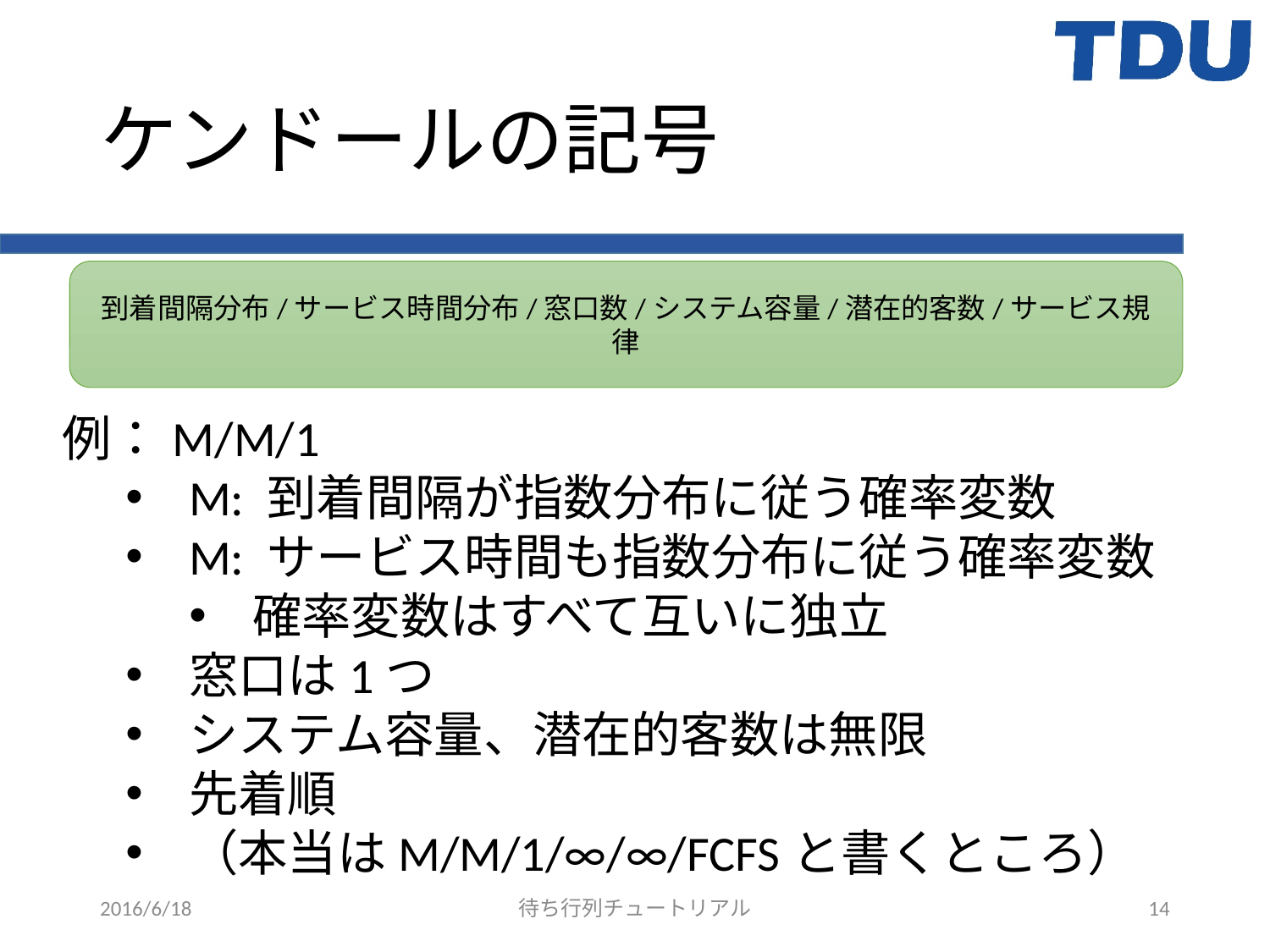

# ケンドールの記号
到着間隔分布/サービス時間分布/窓口数/システム容量/潜在的客数/サービス規律
例：M/M/1
M: 到着間隔が指数分布に従う確率変数
M: サービス時間も指数分布に従う確率変数
確率変数はすべて互いに独立
窓口は1つ
システム容量、潜在的客数は無限
先着順
（本当はM/M/1/∞/∞/FCFSと書くところ）
2016/6/18
待ち行列チュートリアル
14